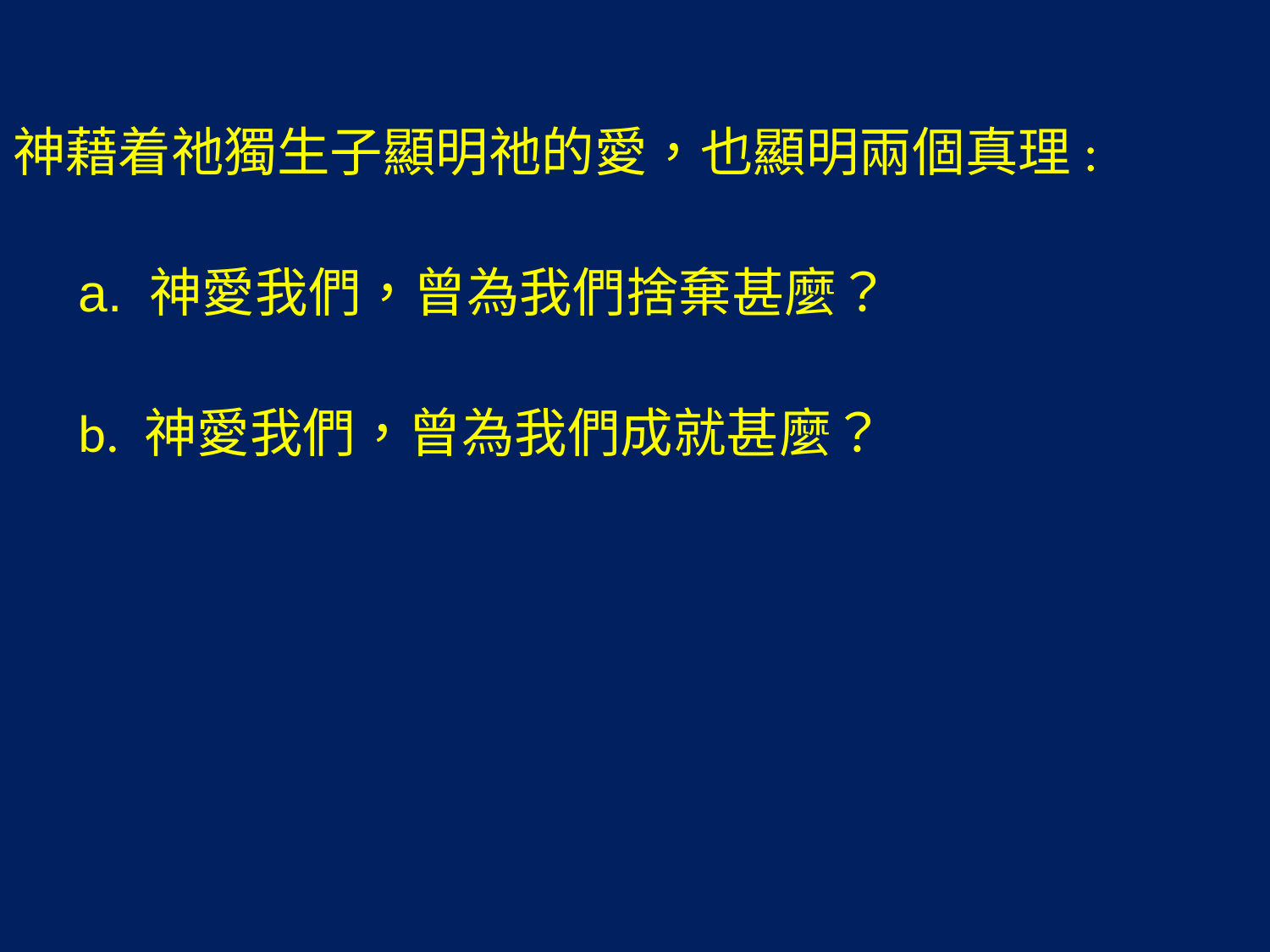

神藉着祂獨生子顯明祂的愛，也顯明兩個真理:

　a. 神愛我們，曾為我們捨棄甚麼？

　b. 神愛我們，曾為我們成就甚麼？